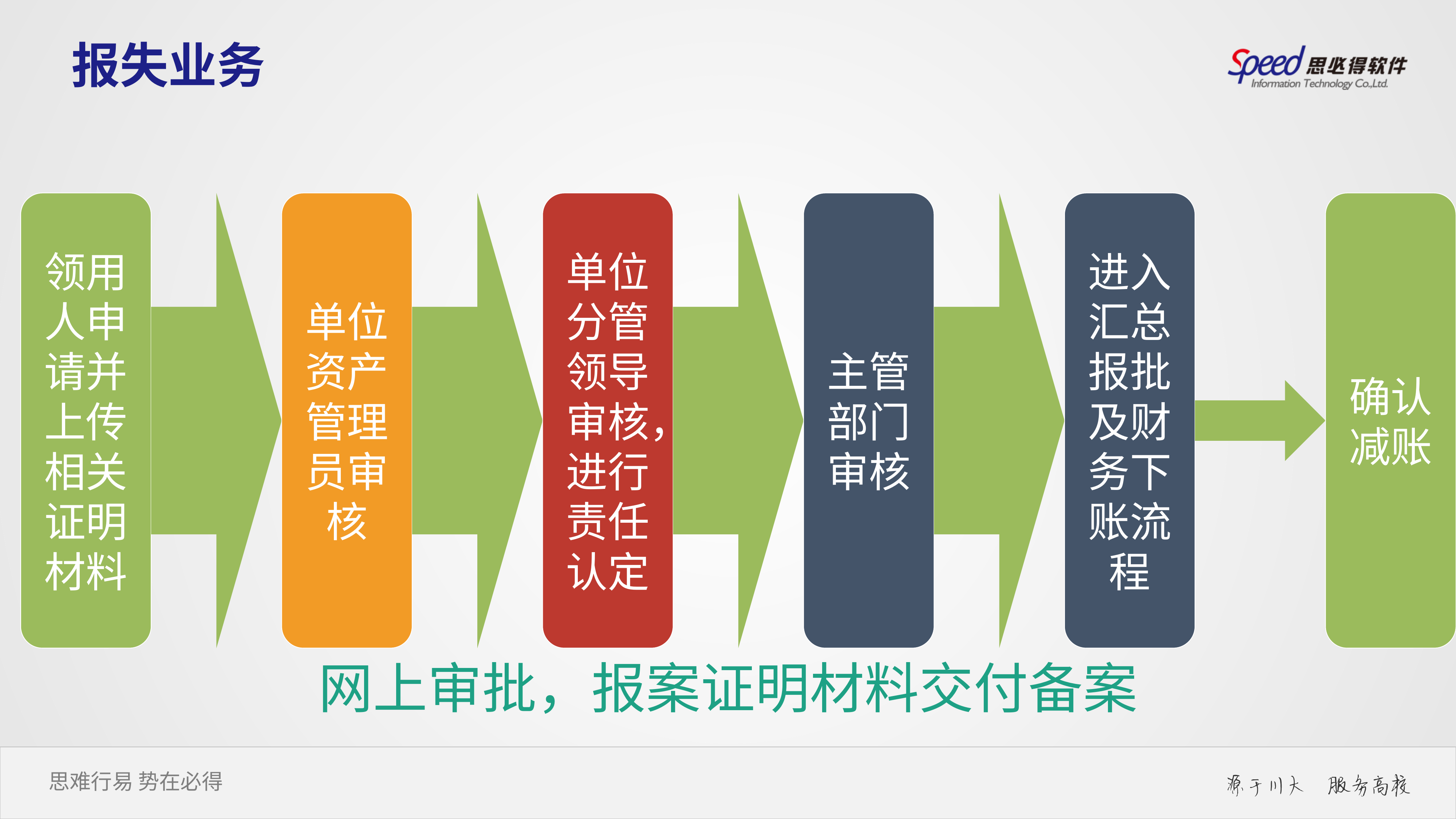

# 报失业务
领用人申请并上传相关证明材料
主管部门审核
确认减账
进入汇总报批及财务下账流程
单位资产管理员审核
单位分管领导审核，进行责任认定
网上审批，报案证明材料交付备案